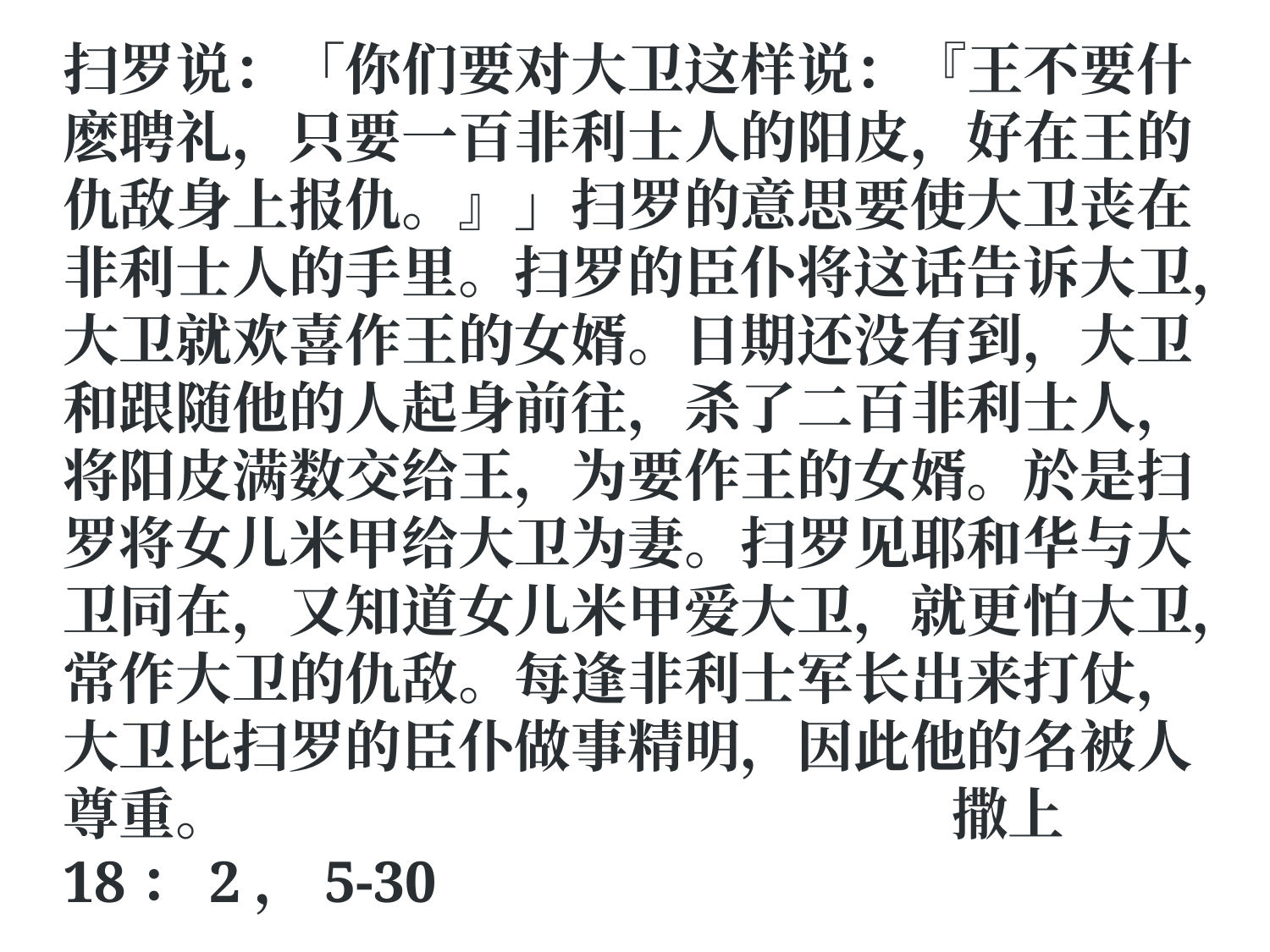

扫罗说：「你们要对大卫这样说：『王不要什麽聘礼，只要一百非利士人的阳皮，好在王的仇敌身上报仇。』」扫罗的意思要使大卫丧在非利士人的手里。扫罗的臣仆将这话告诉大卫，大卫就欢喜作王的女婿。日期还没有到，大卫和跟随他的人起身前往，杀了二百非利士人，将阳皮满数交给王，为要作王的女婿。於是扫罗将女儿米甲给大卫为妻。扫罗见耶和华与大卫同在，又知道女儿米甲爱大卫，就更怕大卫，常作大卫的仇敌。每逢非利士军长出来打仗，大卫比扫罗的臣仆做事精明，因此他的名被人尊重。						撒上 18：2，5-30